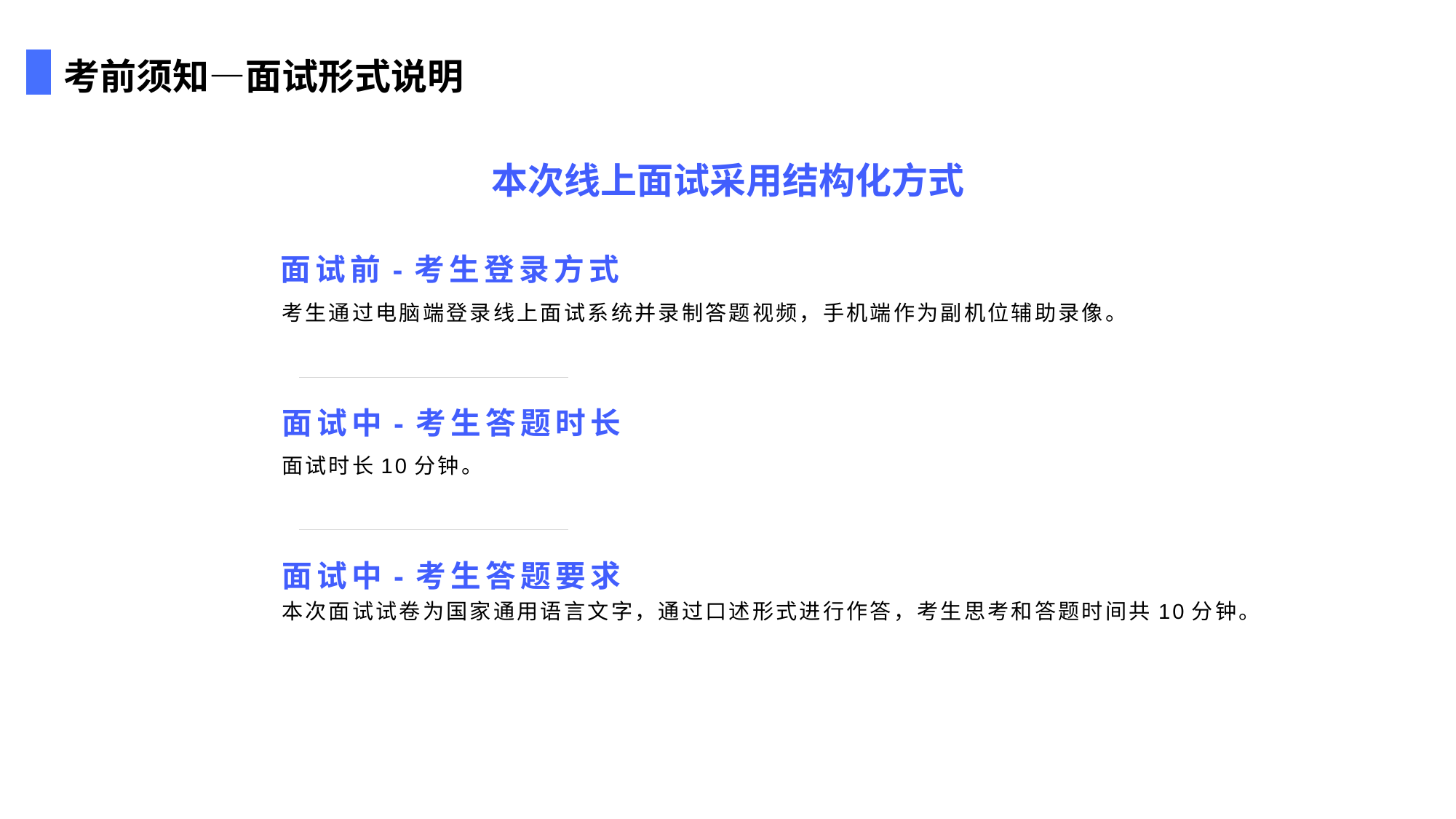

考前须知—面试形式说明
本次线上面试采用结构化方式
面试前-考生登录方式
考生通过电脑端登录线上面试系统并录制答题视频，手机端作为副机位辅助录像。

面试中-考生答题时长
面试时长10分钟。

面试中-考生答题要求
本次面试试卷为国家通用语言文字，通过口述形式进行作答，考生思考和答题时间共10分钟。